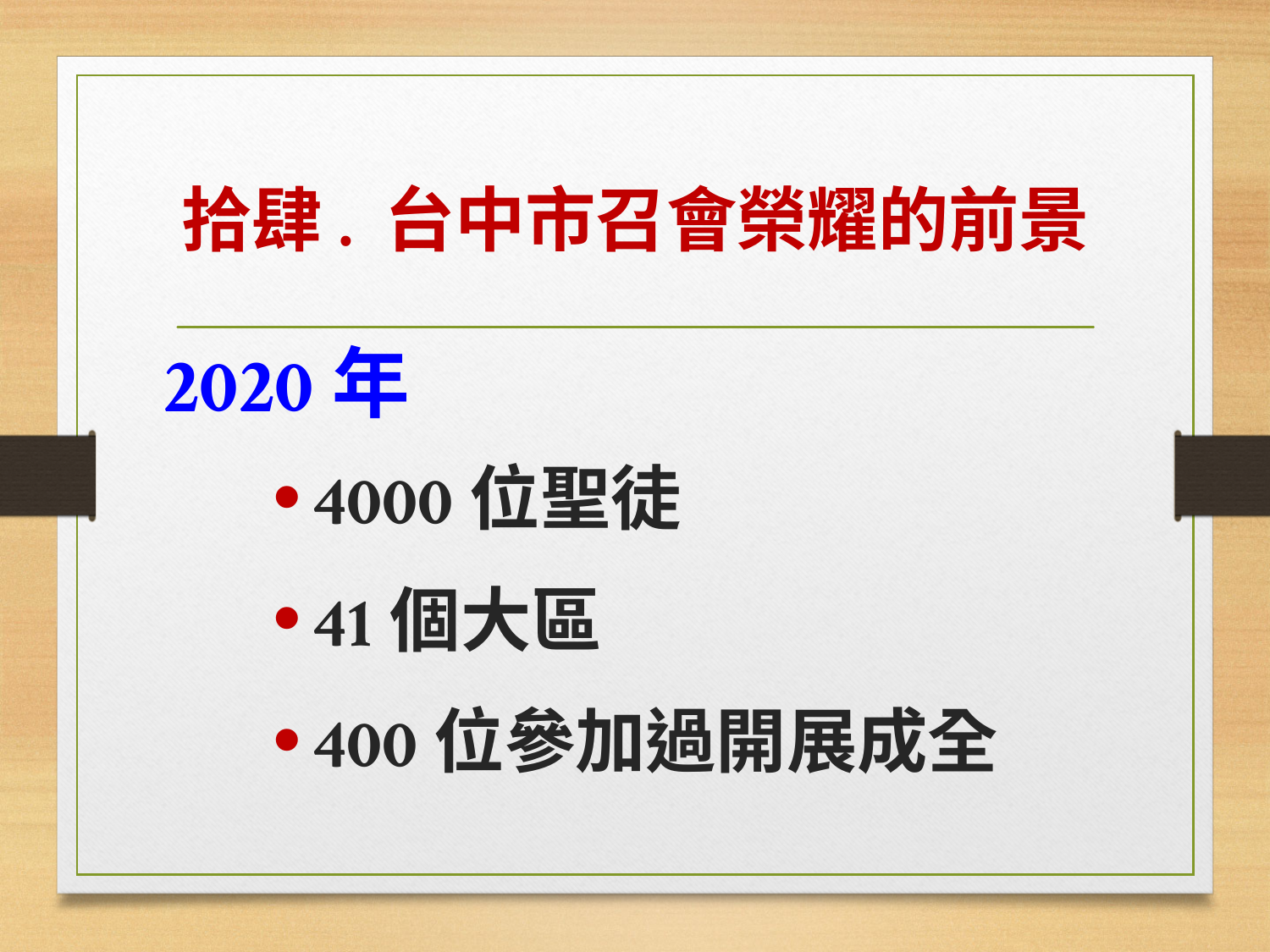

# 拾肆. 台中市召會榮耀的前景
2020年
4000位聖徒
41個大區
400位參加過開展成全